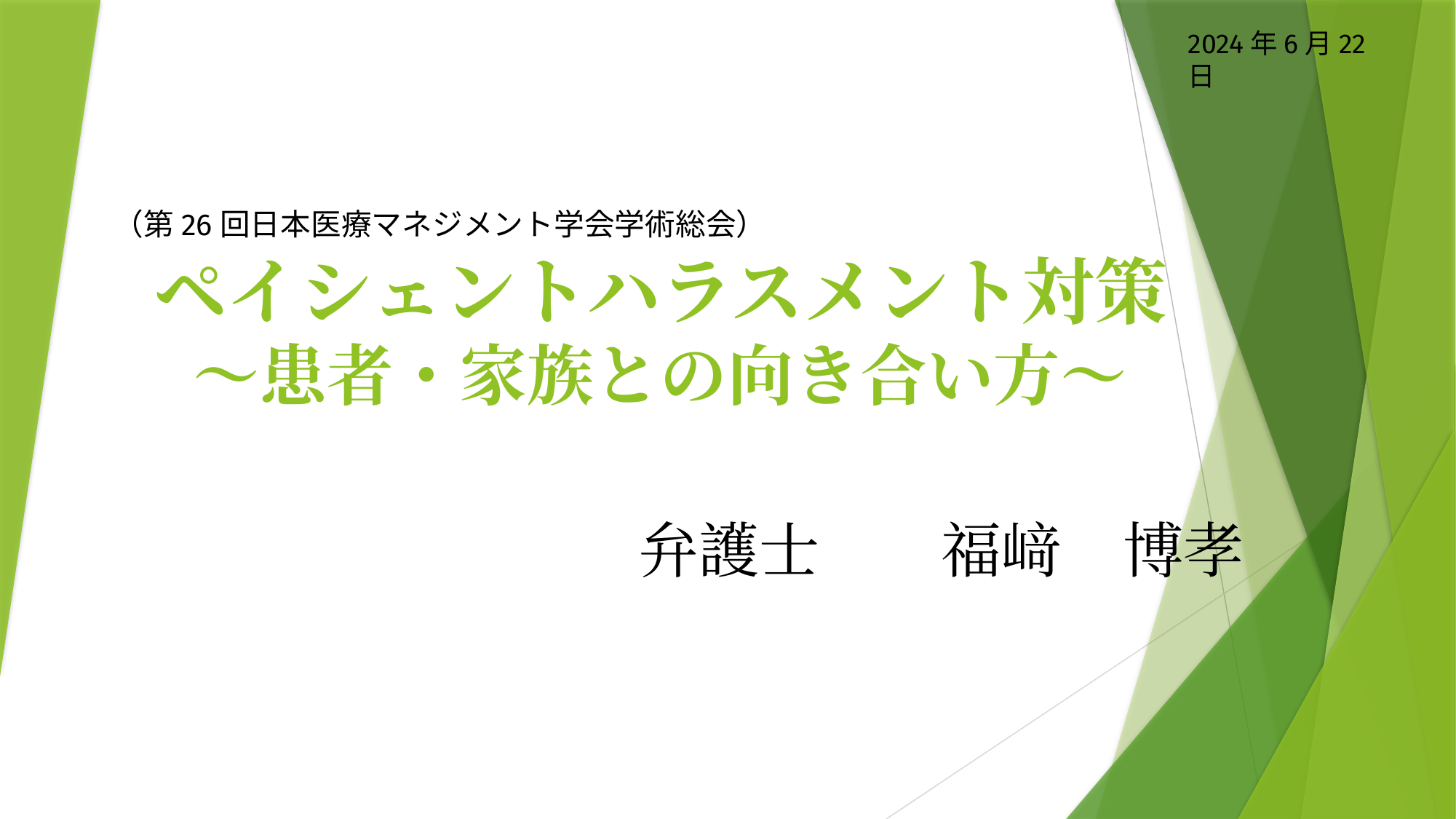

2024年6月22日
（第26回日本医療マネジメント学会学術総会）
# ペイシェントハラスメント対策 ～患者・家族との向き合い方～

　　　　　　　　弁護士　　福﨑　博孝